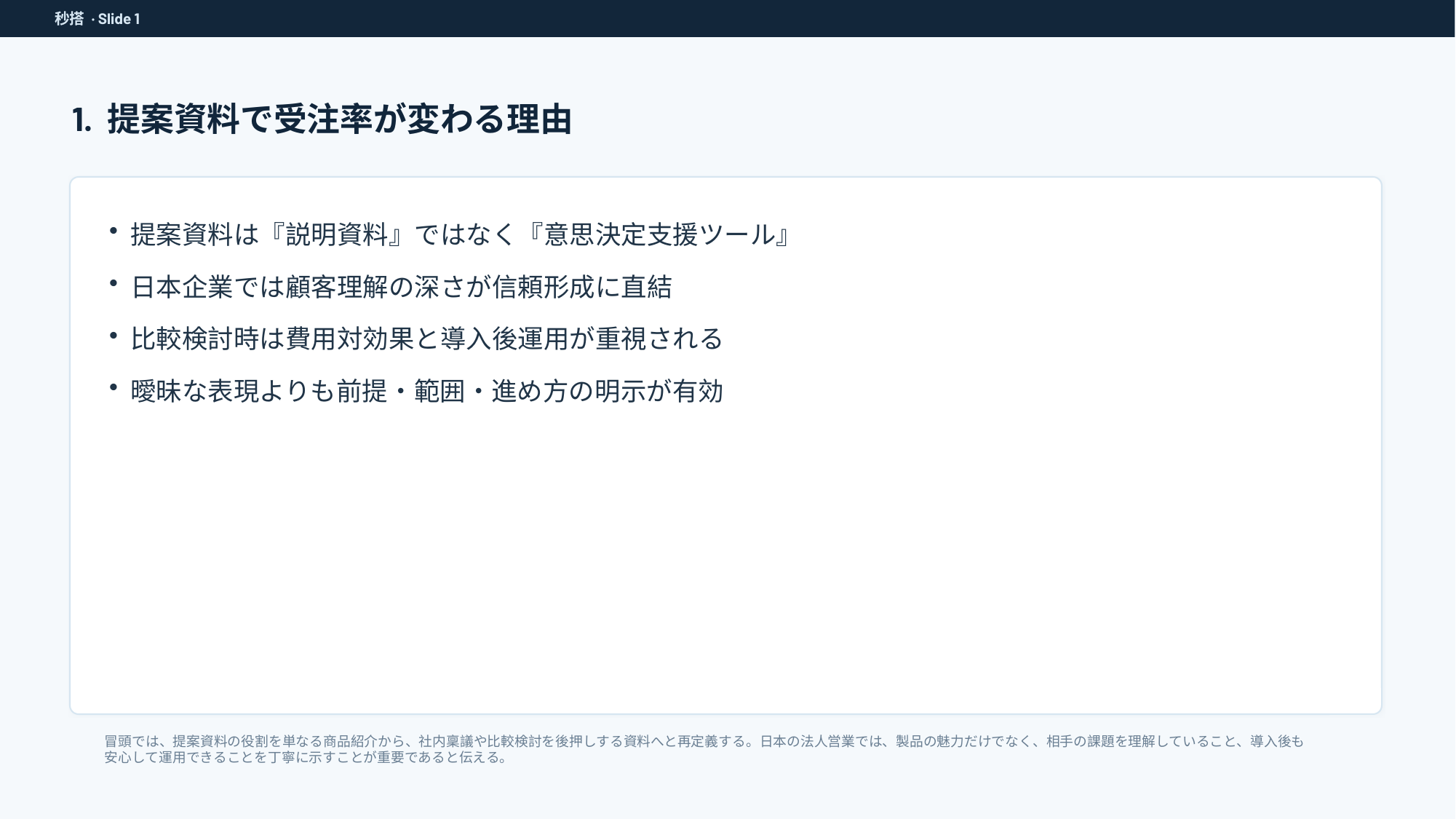

秒搭 · Slide 1
1. 提案資料で受注率が変わる理由

提案資料は『説明資料』ではなく『意思決定支援ツール』
日本企業では顧客理解の深さが信頼形成に直結
比較検討時は費用対効果と導入後運用が重視される
曖昧な表現よりも前提・範囲・進め方の明示が有効
冒頭では、提案資料の役割を単なる商品紹介から、社内稟議や比較検討を後押しする資料へと再定義する。日本の法人営業では、製品の魅力だけでなく、相手の課題を理解していること、導入後も安心して運用できることを丁寧に示すことが重要であると伝える。